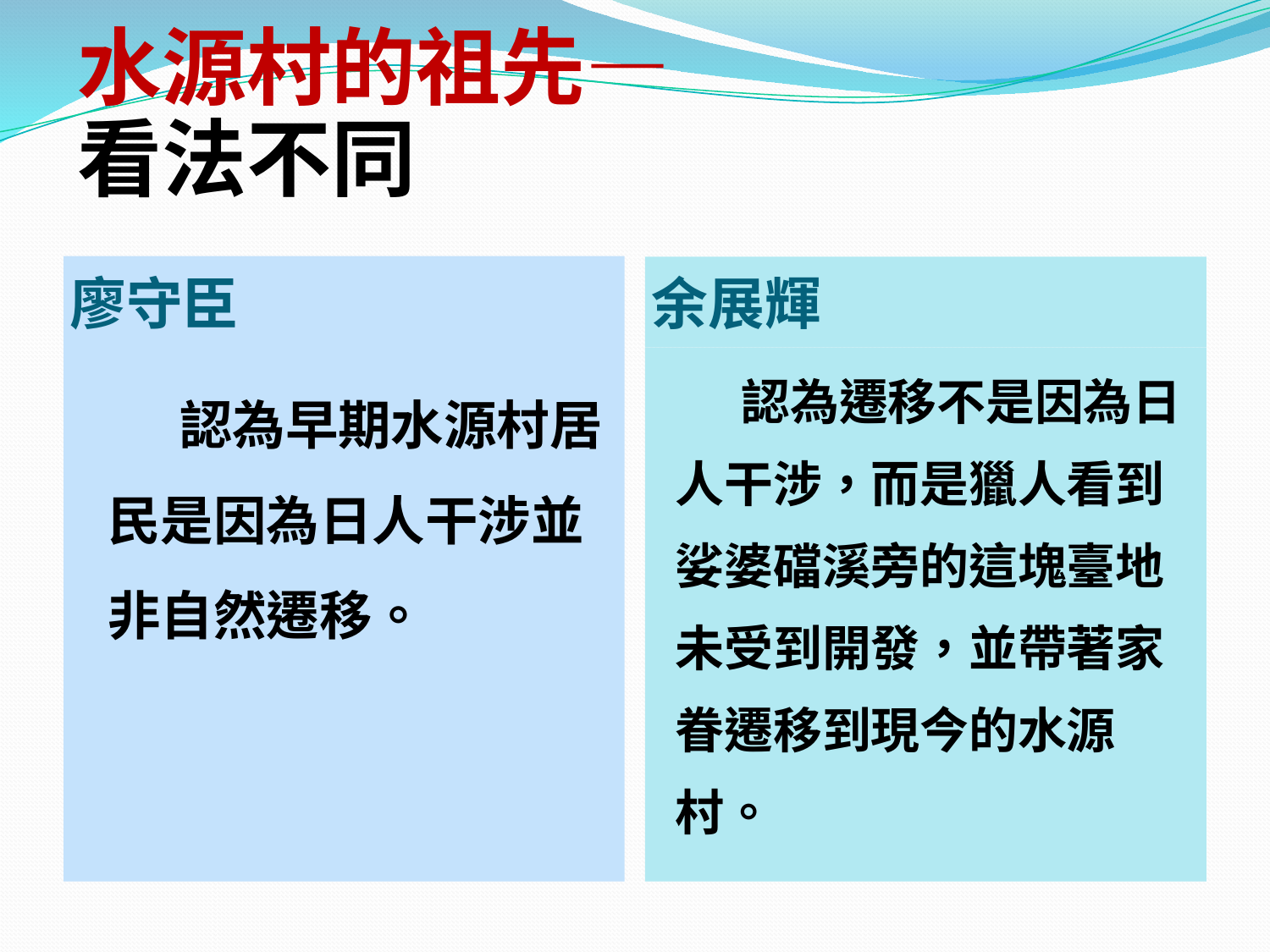

# 水源村的祖先— 看法不同
廖守臣
余展輝
     認為早期水源村居民是因為日人干涉並非自然遷移。

    認為遷移不是因為日人干涉，而是獵人看到娑婆礑溪旁的這塊臺地未受到開發，並帶著家眷遷移到現今的水源村。